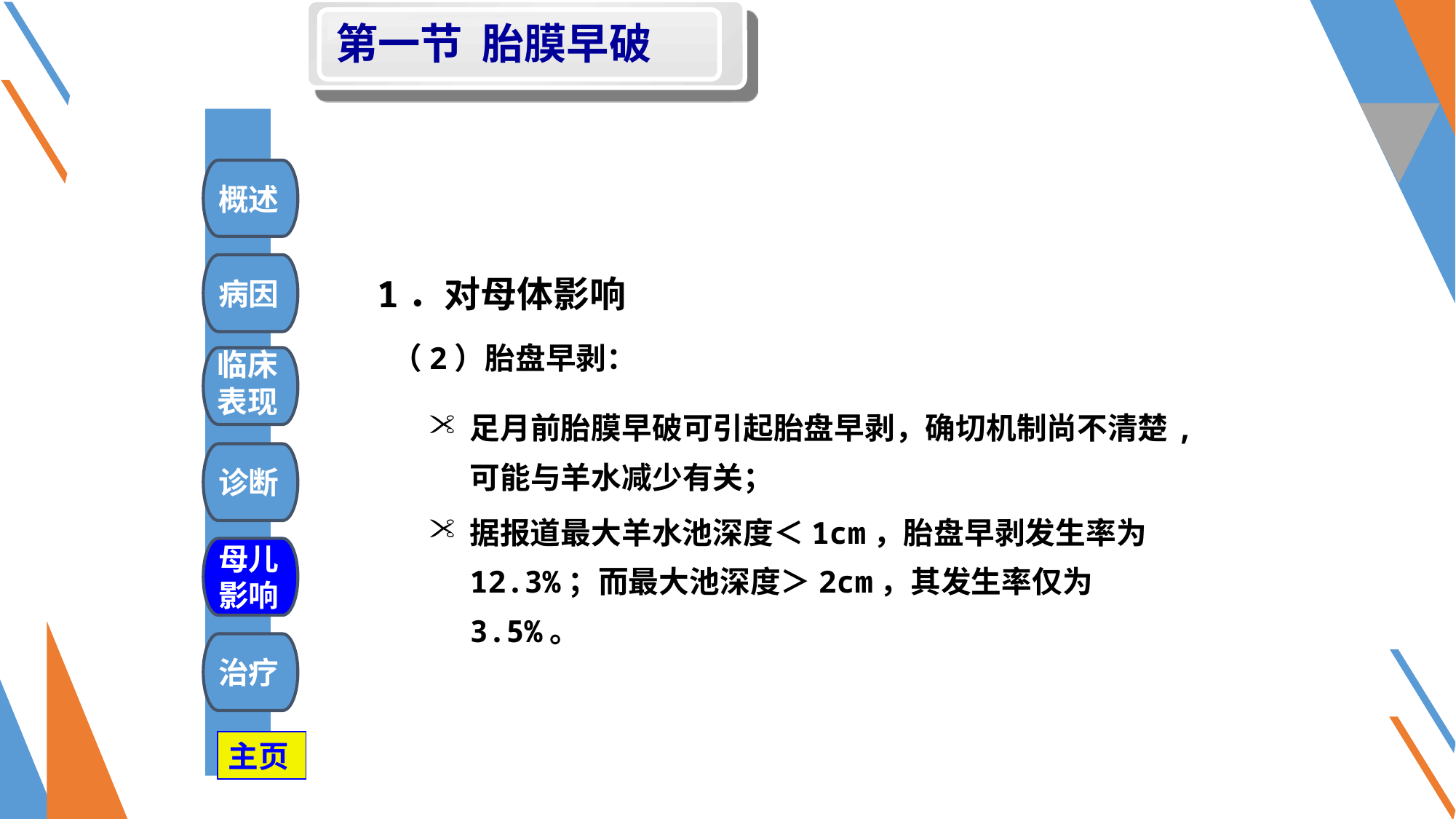

第一节  胎膜早破

#

概述

1．对母体影响
 （2）胎盘早剥：
病因
临床
表现

足月前胎膜早破可引起胎盘早剥，确切机制尚不清楚,可能与羊水减少有关；
据报道最大羊水池深度＜1cm，胎盘早剥发生率为12.3%；而最大池深度＞2cm，其发生率仅为3.5%。
诊断
母儿
影响
治疗
主页